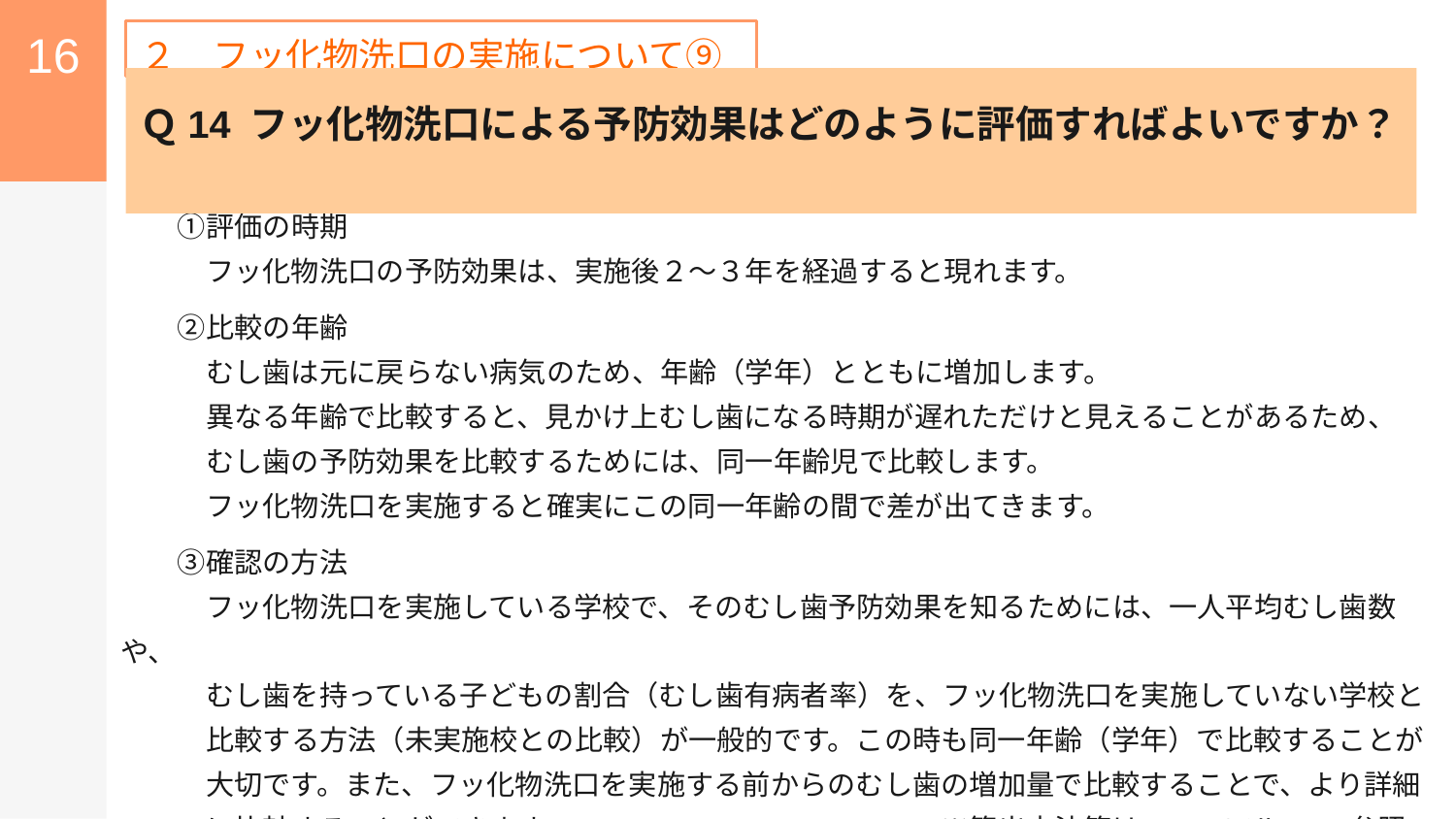

16
２　フッ化物洗口の実施について⑨
Ｑ14 フッ化物洗口による予防効果はどのように評価すればよいですか？
　　①評価の時期
　　　フッ化物洗口の予防効果は、実施後２～３年を経過すると現れます。
　　②比較の年齢
　　　むし歯は元に戻らない病気のため、年齢（学年）とともに増加します。
　　　異なる年齢で比較すると、見かけ上むし歯になる時期が遅れただけと見えることがあるため、
　　　むし歯の予防効果を比較するためには、同一年齢児で比較します。
　　　フッ化物洗口を実施すると確実にこの同一年齢の間で差が出てきます。
　　③確認の方法
　　　フッ化物洗口を実施している学校で、そのむし歯予防効果を知るためには、一人平均むし歯数や、
　　　むし歯を持っている子どもの割合（むし歯有病者率）を、フッ化物洗口を実施していない学校と
　　　比較する方法（未実施校との比較）が一般的です。この時も同一年齢（学年）で比較することが
　　　大切です。また、フッ化物洗口を実施する前からのむし歯の増加量で比較することで、より詳細
　　　に比較することができます。　　　　　　　　　　　　　※算出方法等はマニュアルP.31参照。